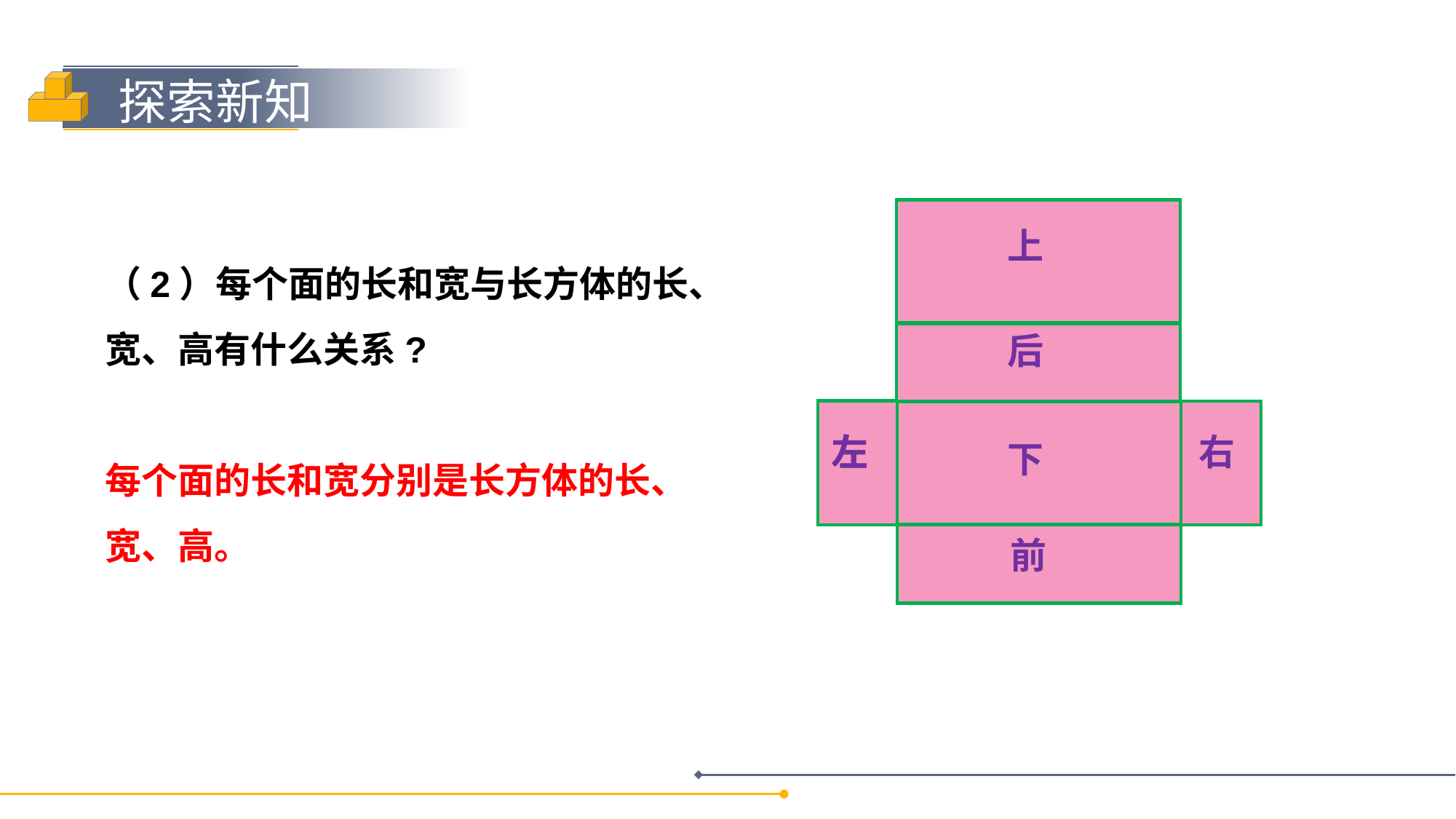

上
后
右
左
左
左
下

前

（2）每个面的长和宽与长方体的长、宽、高有什么关系?

每个面的长和宽分别是长方体的长、宽、高。